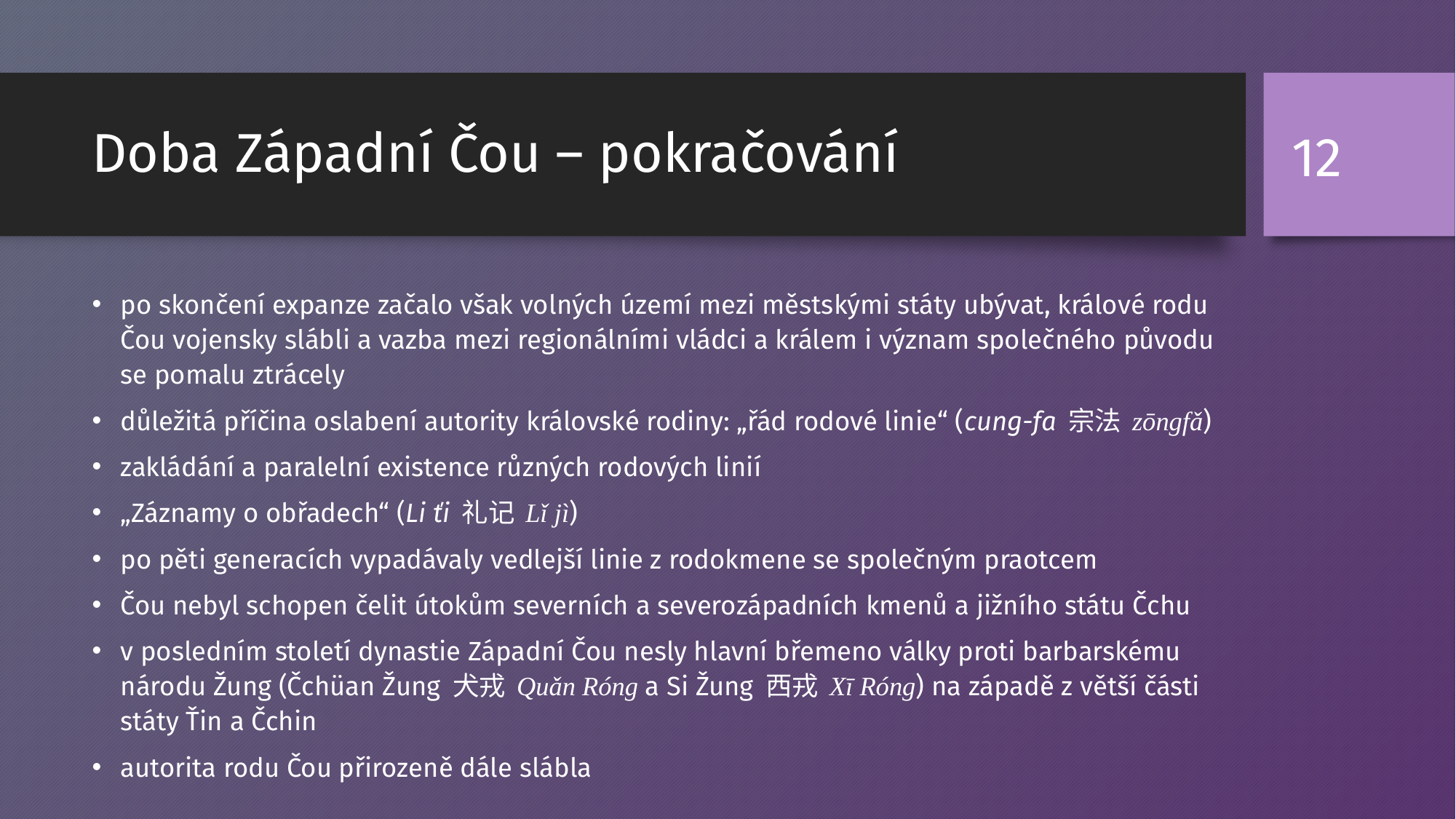

12
# Doba Západní Čou – pokračování
po skončení expanze začalo však volných území mezi městskými státy ubývat, králové rodu Čou vojensky slábli a vazba mezi regionálními vládci a králem i význam společného původu se pomalu ztrácely
důležitá příčina oslabení autority královské rodiny: „řád rodové linie“ (cung-fa 宗法 zōngfǎ)
zakládání a paralelní existence různých rodových linií
„Záznamy o obřadech“ (Li ťi 礼记 Lǐ jì)
po pěti generacích vypadávaly vedlejší linie z rodokmene se společným praotcem
Čou nebyl schopen čelit útokům severních a severozápadních kmenů a jižního státu Čchu
v posledním století dynastie Západní Čou nesly hlavní břemeno války proti barbarskému národu Žung (Čchüan Žung 犬戎 Quǎn Róng a Si Žung 西戎 Xī Róng) na západě z větší části státy Ťin a Čchin
autorita rodu Čou přirozeně dále slábla